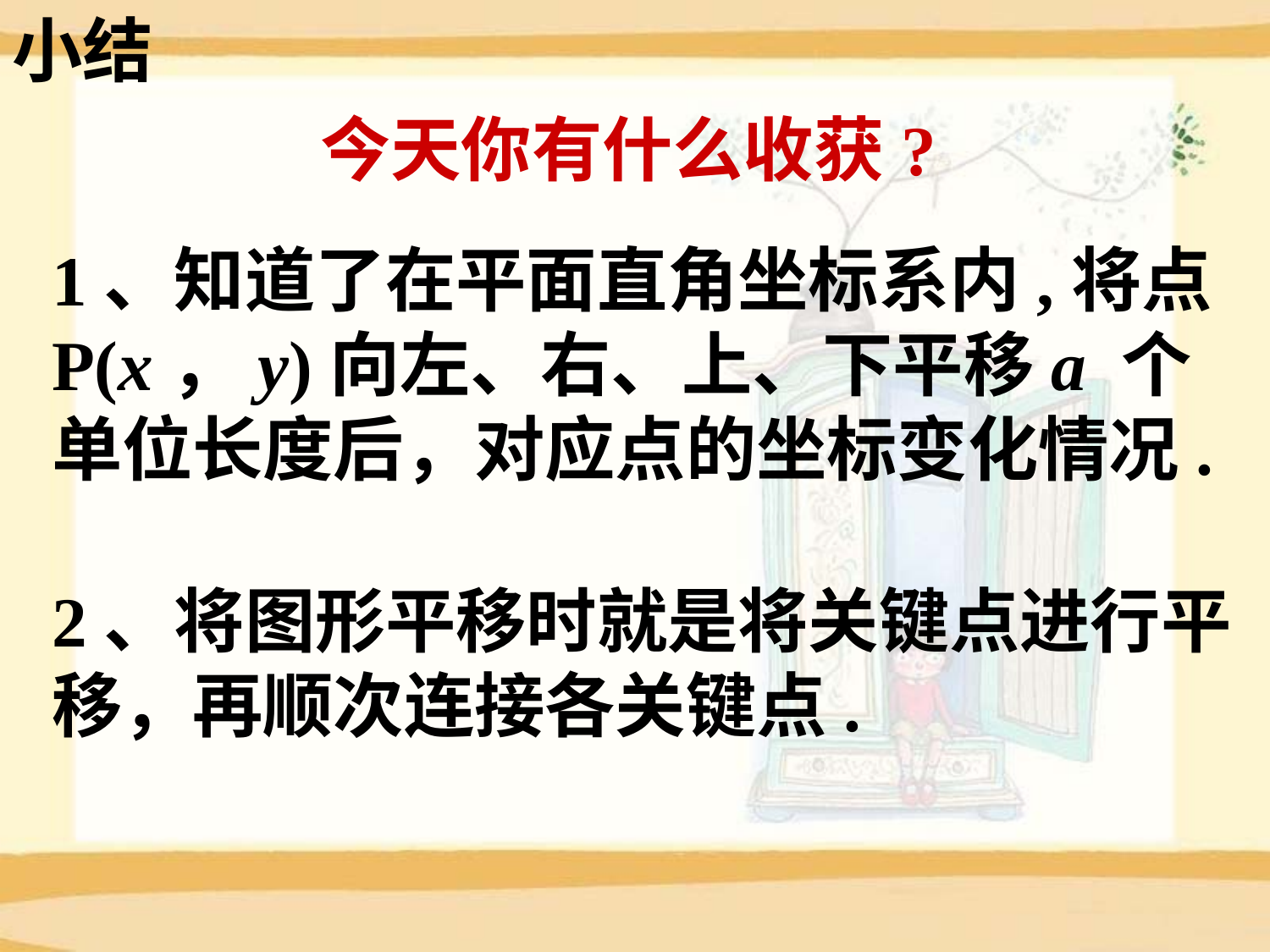

小结
今天你有什么收获?
1、知道了在平面直角坐标系内,将点
P(x，y)向左、右、上、下平移a 个
单位长度后，对应点的坐标变化情况.
2、将图形平移时就是将关键点进行平
移，再顺次连接各关键点.